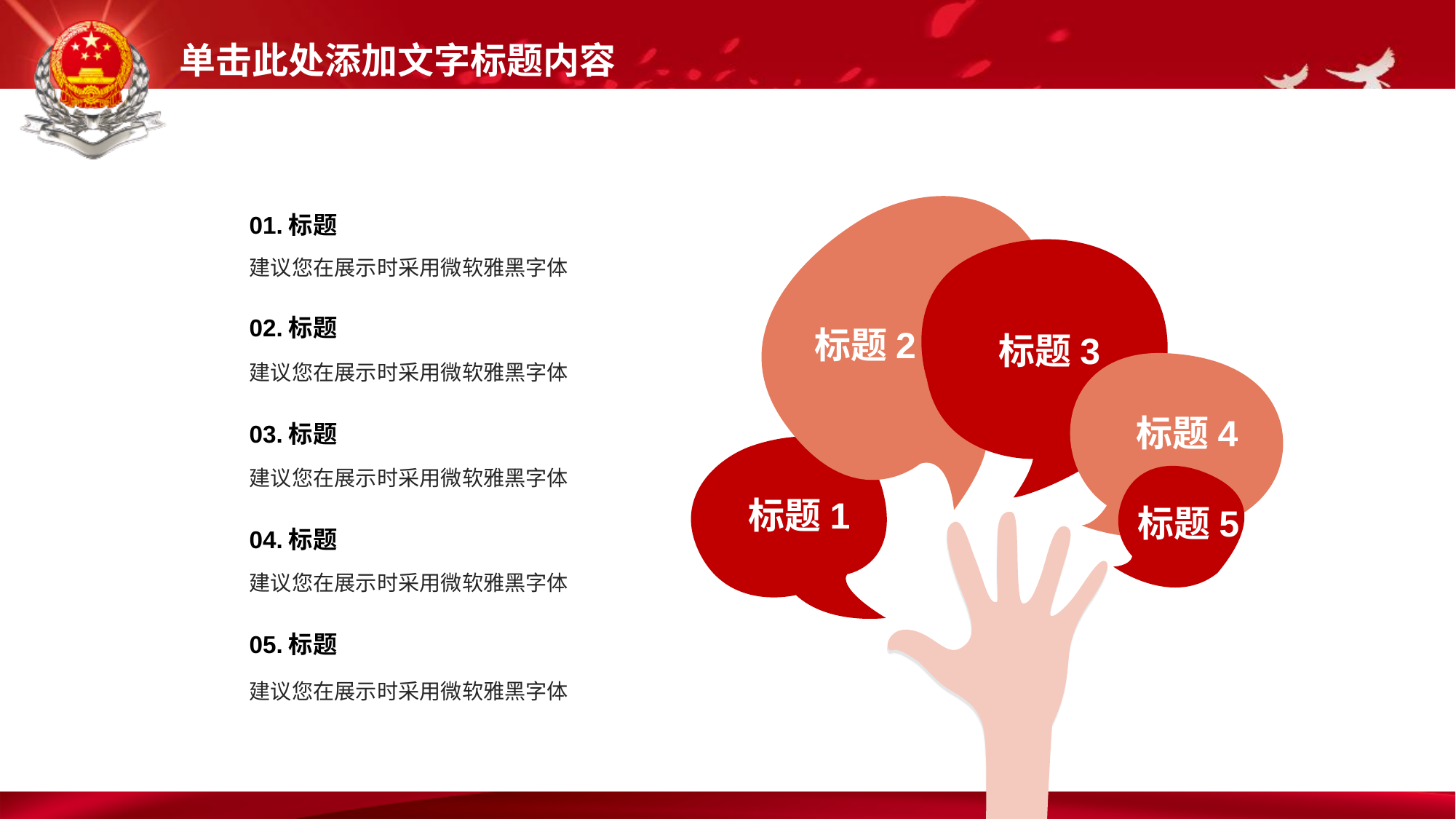

标题2
标题3

标题4

标题1
标题5

01.标题
建议您在展示时采用微软雅黑字体

02.标题
建议您在展示时采用微软雅黑字体
03.标题
建议您在展示时采用微软雅黑字体
04.标题
建议您在展示时采用微软雅黑字体
05.标题
建议您在展示时采用微软雅黑字体